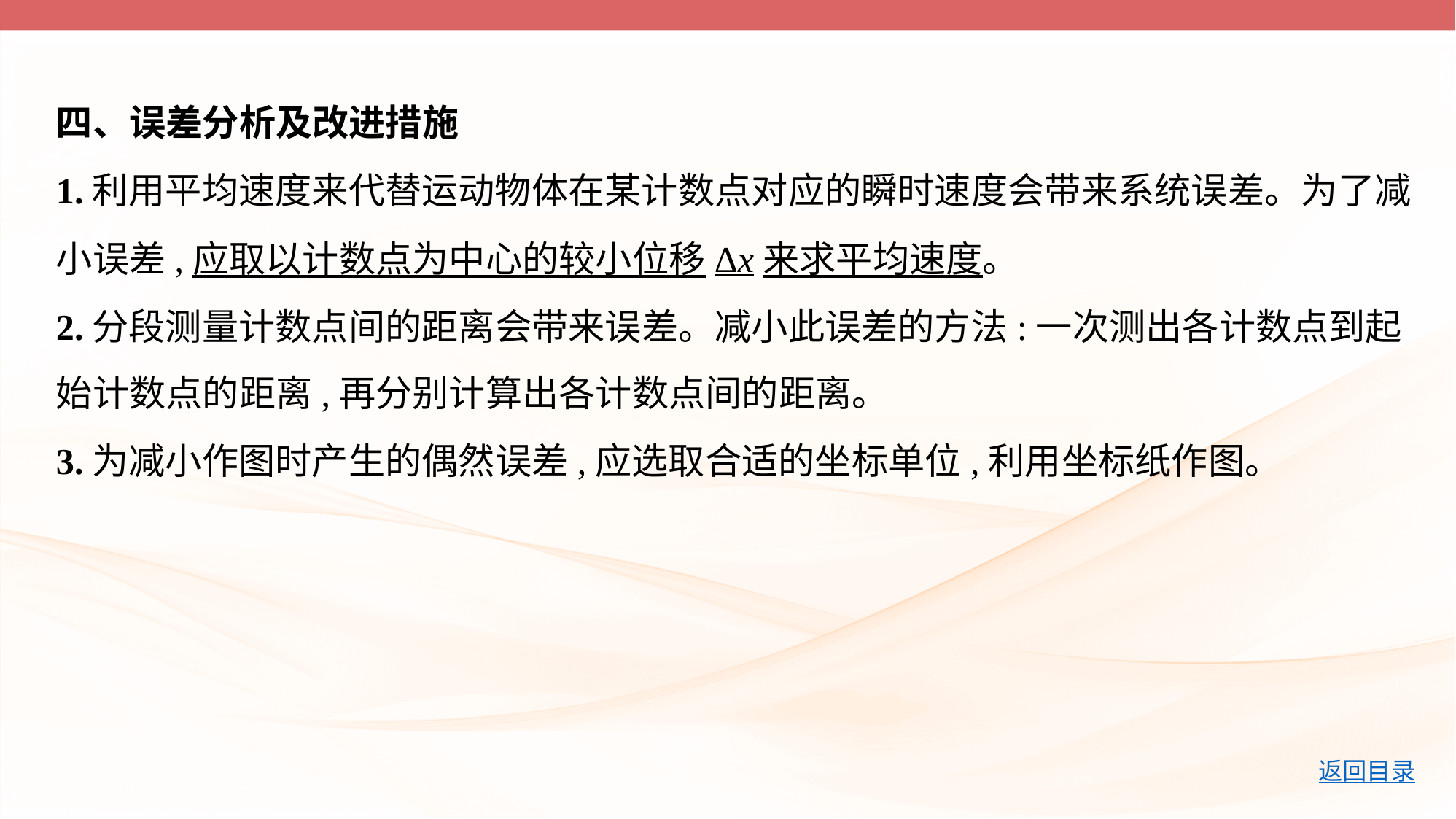

四、误差分析及改进措施
1.利用平均速度来代替运动物体在某计数点对应的瞬时速度会带来系统误差。为了减
小误差,应取以计数点为中心的较小位移Δx来求平均速度。
2.分段测量计数点间的距离会带来误差。减小此误差的方法:一次测出各计数点到起
始计数点的距离,再分别计算出各计数点间的距离。
3.为减小作图时产生的偶然误差,应选取合适的坐标单位,利用坐标纸作图。